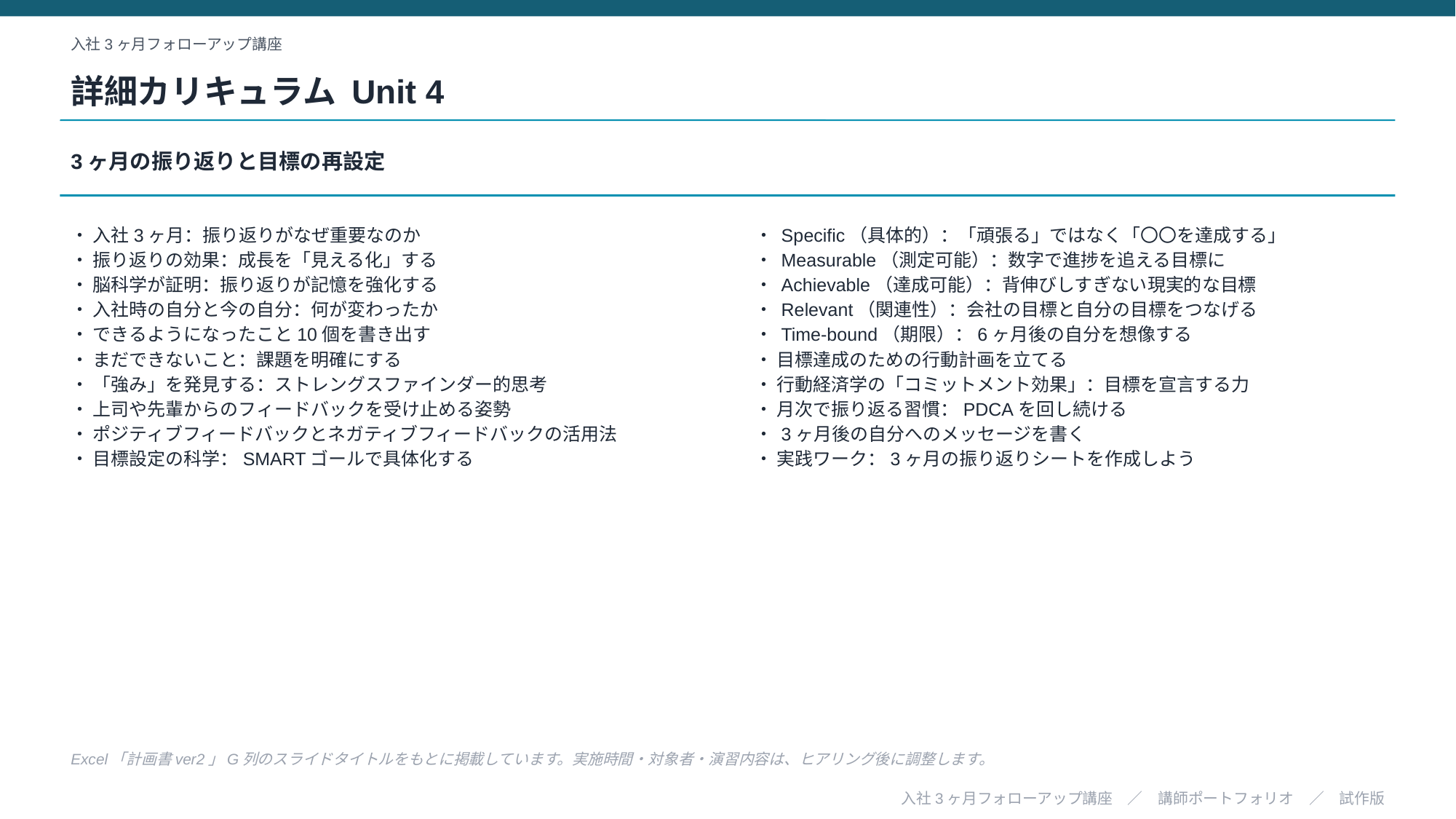

入社3ヶ月フォローアップ講座
詳細カリキュラム Unit 4

3ヶ月の振り返りと目標の再設定

・ 入社3ヶ月：振り返りがなぜ重要なのか
・ 振り返りの効果：成長を「見える化」する
・ 脳科学が証明：振り返りが記憶を強化する
・ 入社時の自分と今の自分：何が変わったか
・ できるようになったこと10個を書き出す
・ まだできないこと：課題を明確にする
・ 「強み」を発見する：ストレングスファインダー的思考
・ 上司や先輩からのフィードバックを受け止める姿勢
・ ポジティブフィードバックとネガティブフィードバックの活用法
・ 目標設定の科学：SMARTゴールで具体化する
・ Specific（具体的）：「頑張る」ではなく「〇〇を達成する」
・ Measurable（測定可能）：数字で進捗を追える目標に
・ Achievable（達成可能）：背伸びしすぎない現実的な目標
・ Relevant（関連性）：会社の目標と自分の目標をつなげる
・ Time-bound（期限）：6ヶ月後の自分を想像する
・ 目標達成のための行動計画を立てる
・ 行動経済学の「コミットメント効果」：目標を宣言する力
・ 月次で振り返る習慣：PDCAを回し続ける
・ 3ヶ月後の自分へのメッセージを書く
・ 実践ワーク：3ヶ月の振り返りシートを作成しよう
Excel「計画書ver2」G列のスライドタイトルをもとに掲載しています。実施時間・対象者・演習内容は、ヒアリング後に調整します。
入社3ヶ月フォローアップ講座　／　講師ポートフォリオ　／　試作版